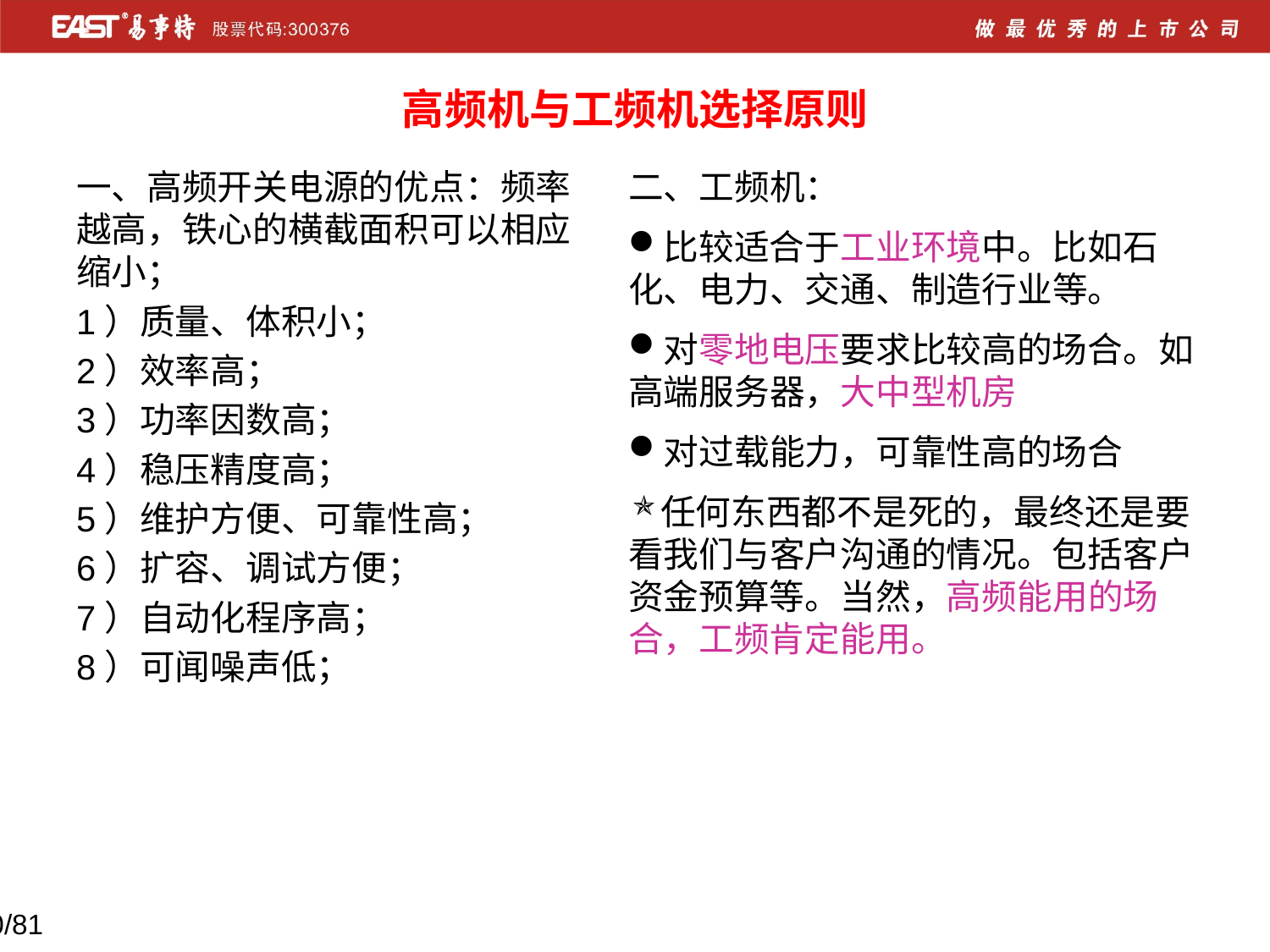

# 高频机与工频机选择原则
一、高频开关电源的优点：频率越高，铁心的横截面积可以相应缩小；
1）质量、体积小；
2）效率高；
3）功率因数高；
4）稳压精度高；
5）维护方便、可靠性高；
6）扩容、调试方便；
7）自动化程序高；
8）可闻噪声低；
二、工频机：
比较适合于工业环境中。比如石化、电力、交通、制造行业等。
对零地电压要求比较高的场合。如高端服务器，大中型机房
对过载能力，可靠性高的场合
任何东西都不是死的，最终还是要看我们与客户沟通的情况。包括客户资金预算等。当然，高频能用的场合，工频肯定能用。